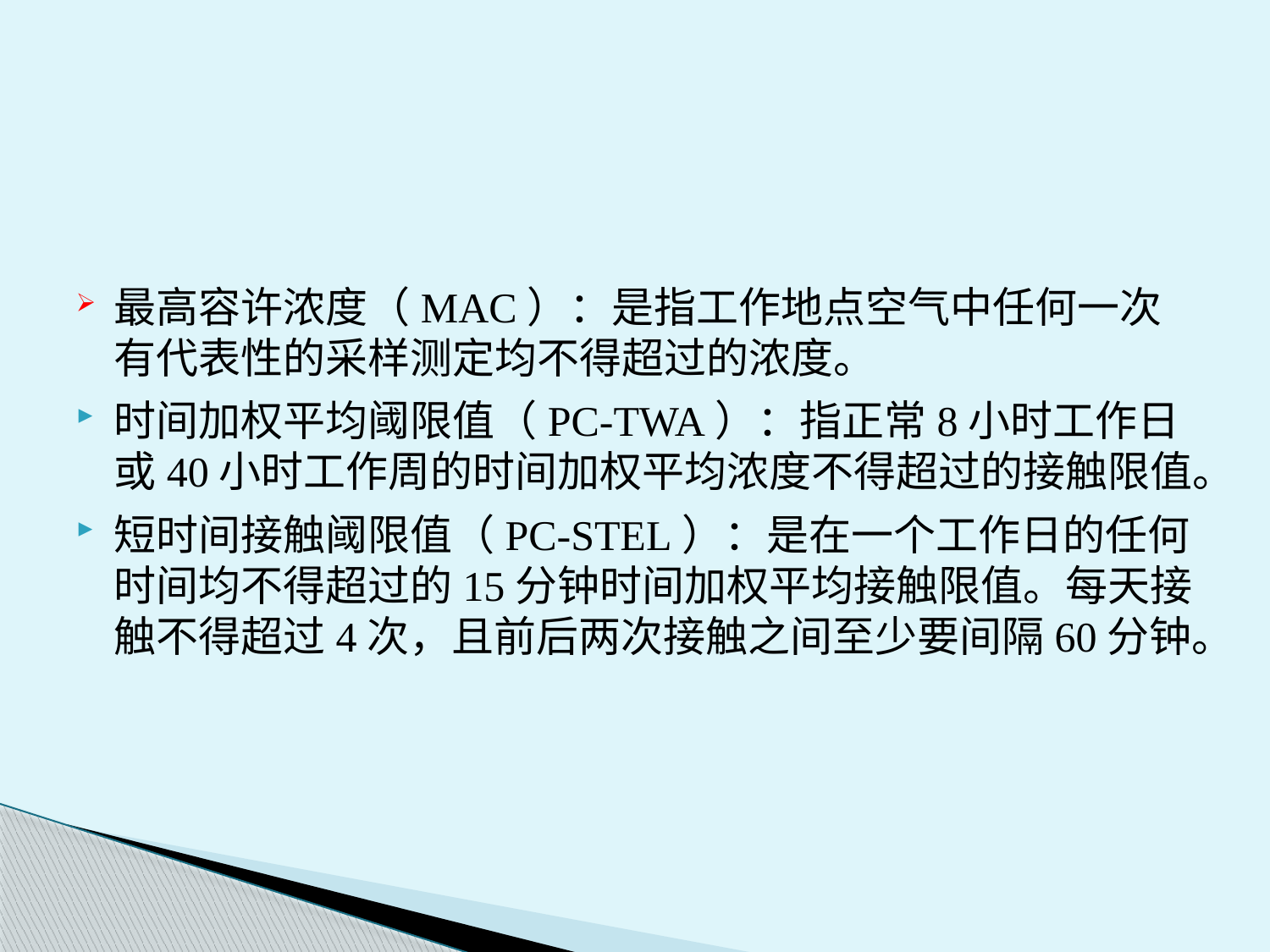

#

最高容许浓度（MAC）：是指工作地点空气中任何一次有代表性的采样测定均不得超过的浓度。
时间加权平均阈限值（PC-TWA）：指正常8小时工作日或40小时工作周的时间加权平均浓度不得超过的接触限值。
短时间接触阈限值（PC-STEL）：是在一个工作日的任何时间均不得超过的15分钟时间加权平均接触限值。每天接触不得超过4次，且前后两次接触之间至少要间隔60分钟。